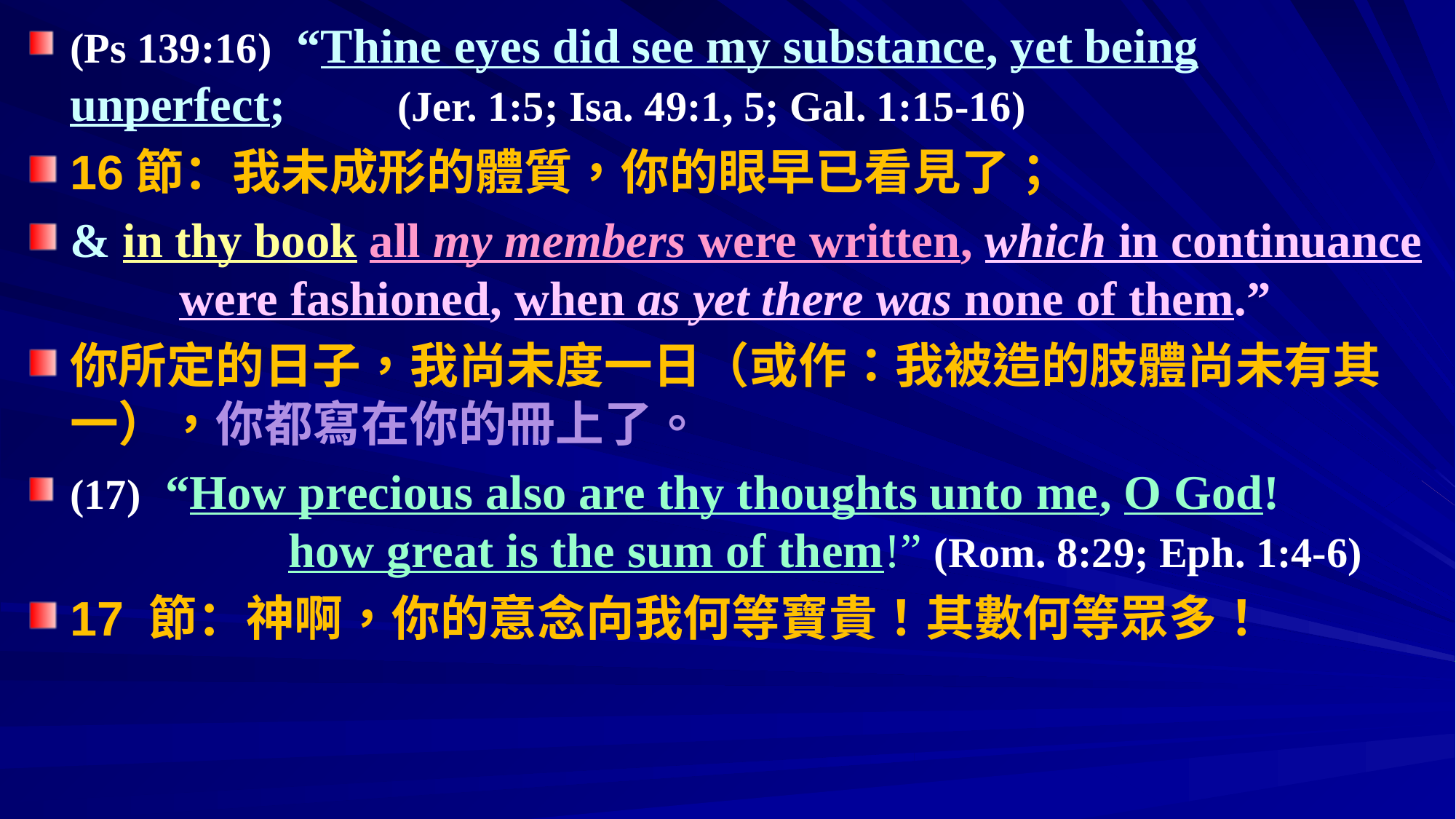

(Ps 139:16)  “Thine eyes did see my substance, yet being unperfect; 	(Jer. 1:5; Isa. 49:1, 5; Gal. 1:15-16)
16節：我未成形的體質，你的眼早已看見了；
& in thy book all my members were written, which in continuance 	were fashioned, when as yet there was none of them.”
你所定的日子，我尚未度一日（或作：我被造的肢體尚未有其一），你都寫在你的冊上了。
(17)  “How precious also are thy thoughts unto me, O God! 			how great is the sum of them!” (Rom. 8:29; Eph. 1:4-6)
17 節：神啊，你的意念向我何等寶貴！其數何等眾多！